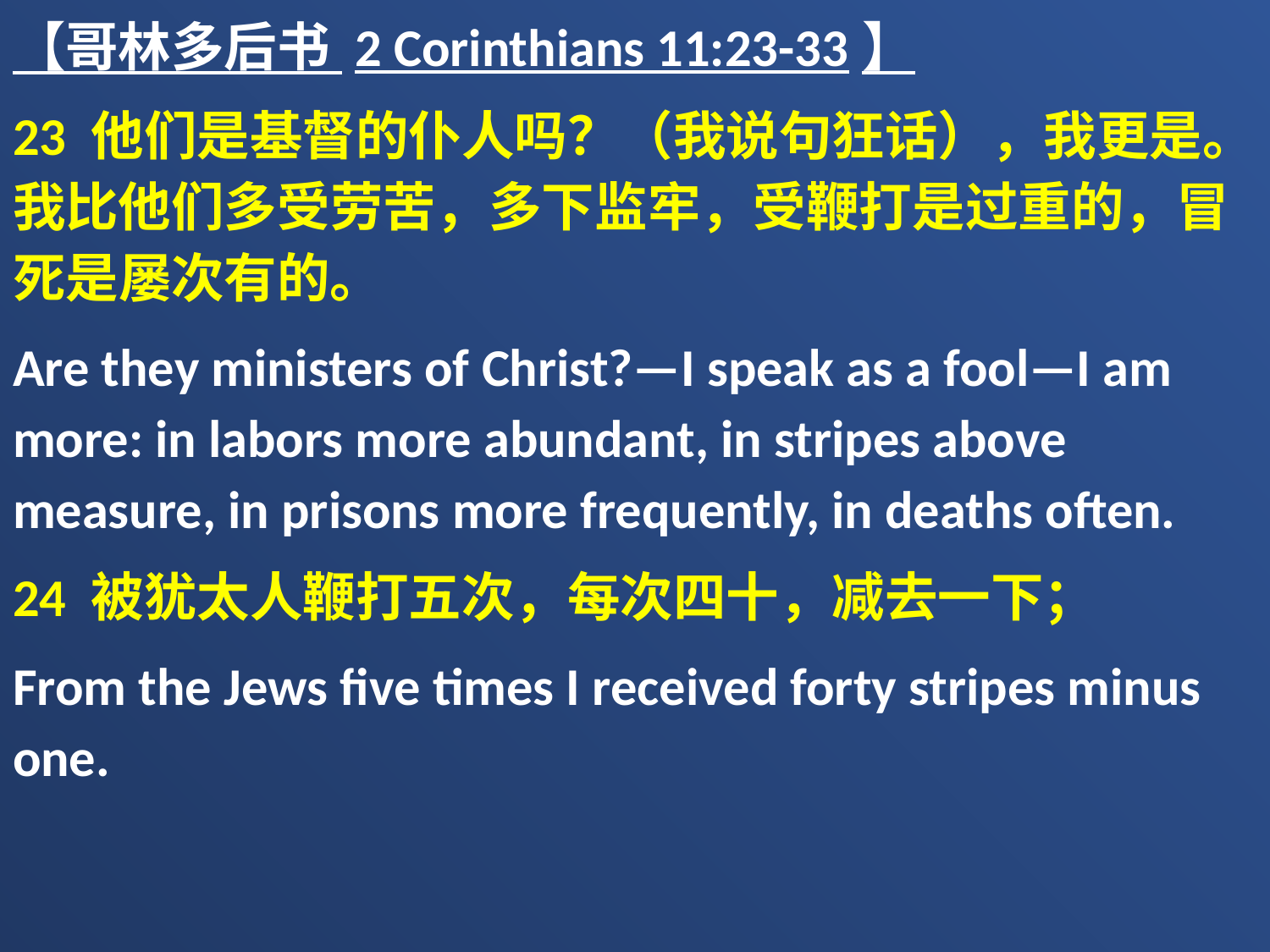

【哥林多后书 2 Corinthians 11:23-33】
23 他们是基督的仆人吗？（我说句狂话），我更是。我比他们多受劳苦，多下监牢，受鞭打是过重的，冒死是屡次有的。
Are they ministers of Christ?—I speak as a fool—I am more: in labors more abundant, in stripes above measure, in prisons more frequently, in deaths often.
24 被犹太人鞭打五次，每次四十，减去一下；
From the Jews five times I received forty stripes minus one.